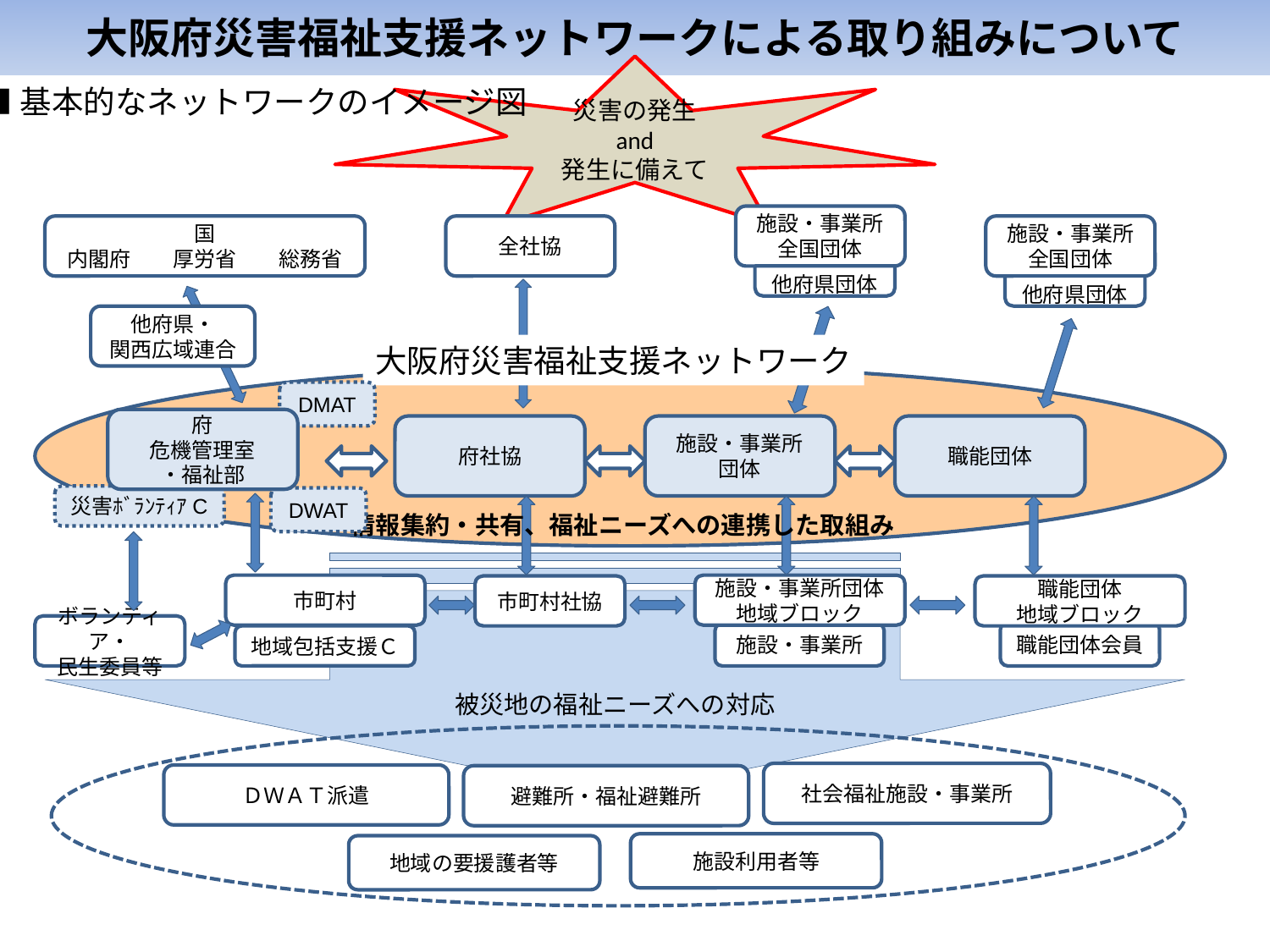

大阪府災害福祉支援ネットワークによる取り組みについて
災害の発生
and
発生に備えて
■基本的なネットワークのイメージ図

施設・事業所
全国団体

他府県団体
国
内閣府　　厚労省　　総務省
全社協
施設・事業所
全国団体

他府県団体
他府県・
関西広域連合
大阪府災害福祉支援ネットワーク

DMAT
府
危機管理室
・福祉部
府社協
施設・事業所
団体
職能団体

災害ﾎﾞﾗﾝﾃｨｱC
DWAT
情報集約・共有、福祉ニーズへの連携した取組み

市町村
施設・事業所団体
地域ブロック
市町村社協
職能団体
地域ブロック
職能団体会員

ボランティア・
民生委員等
施設・事業所

地域包括支援Ｃ
被災地の福祉ニーズへの対応

社会福祉施設・事業所
ＤＷＡＴ派遣
避難所・福祉避難所
施設利用者等
地域の要援護者等